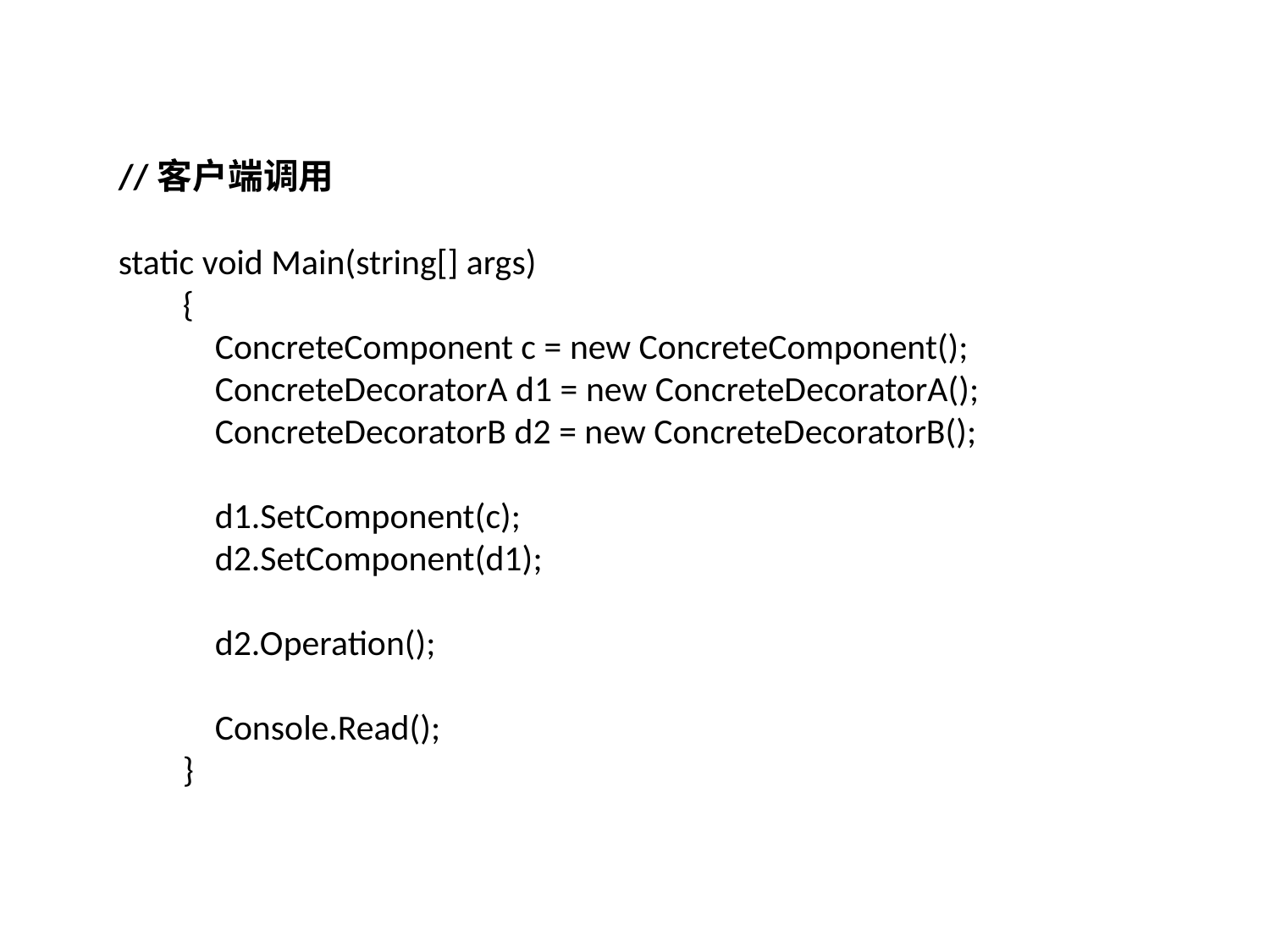

//客户端调用

static void Main(string[] args)
        {
            ConcreteComponent c = new ConcreteComponent();
            ConcreteDecoratorA d1 = new ConcreteDecoratorA();
            ConcreteDecoratorB d2 = new ConcreteDecoratorB();

            d1.SetComponent(c);
            d2.SetComponent(d1);

            d2.Operation();

            Console.Read();
        }